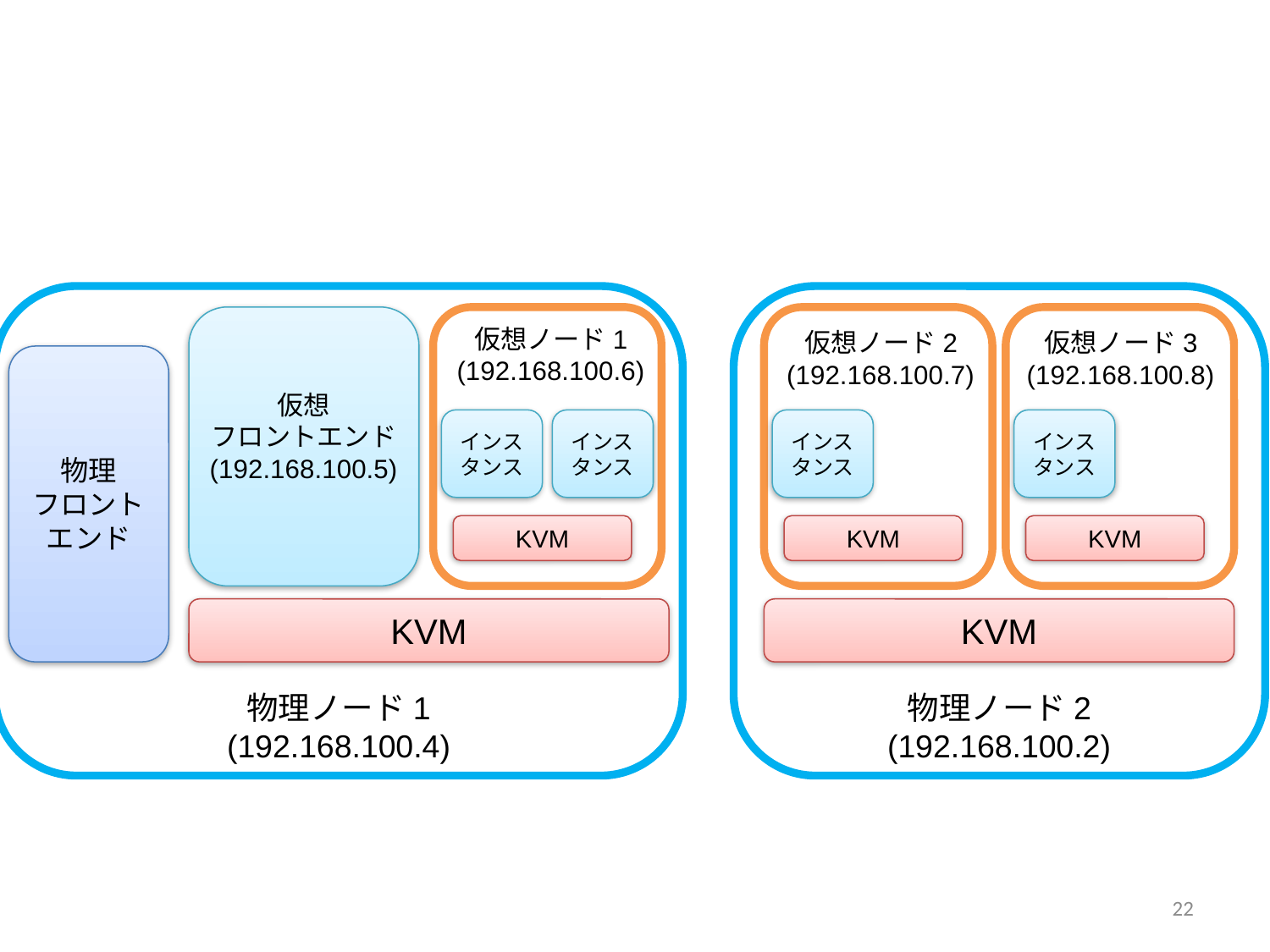

仮想ノード1
(192.168.100.6)
仮想ノード3
(192.168.100.8)
仮想ノード2
(192.168.100.7)
物理
フロント
エンド
仮想
フロントエンド
(192.168.100.5)
インスタンス
インスタンス
インスタンス
インスタンス
KVM
KVM
KVM
KVM
KVM
物理ノード2
(192.168.100.2)
物理ノード1
(192.168.100.4)
22